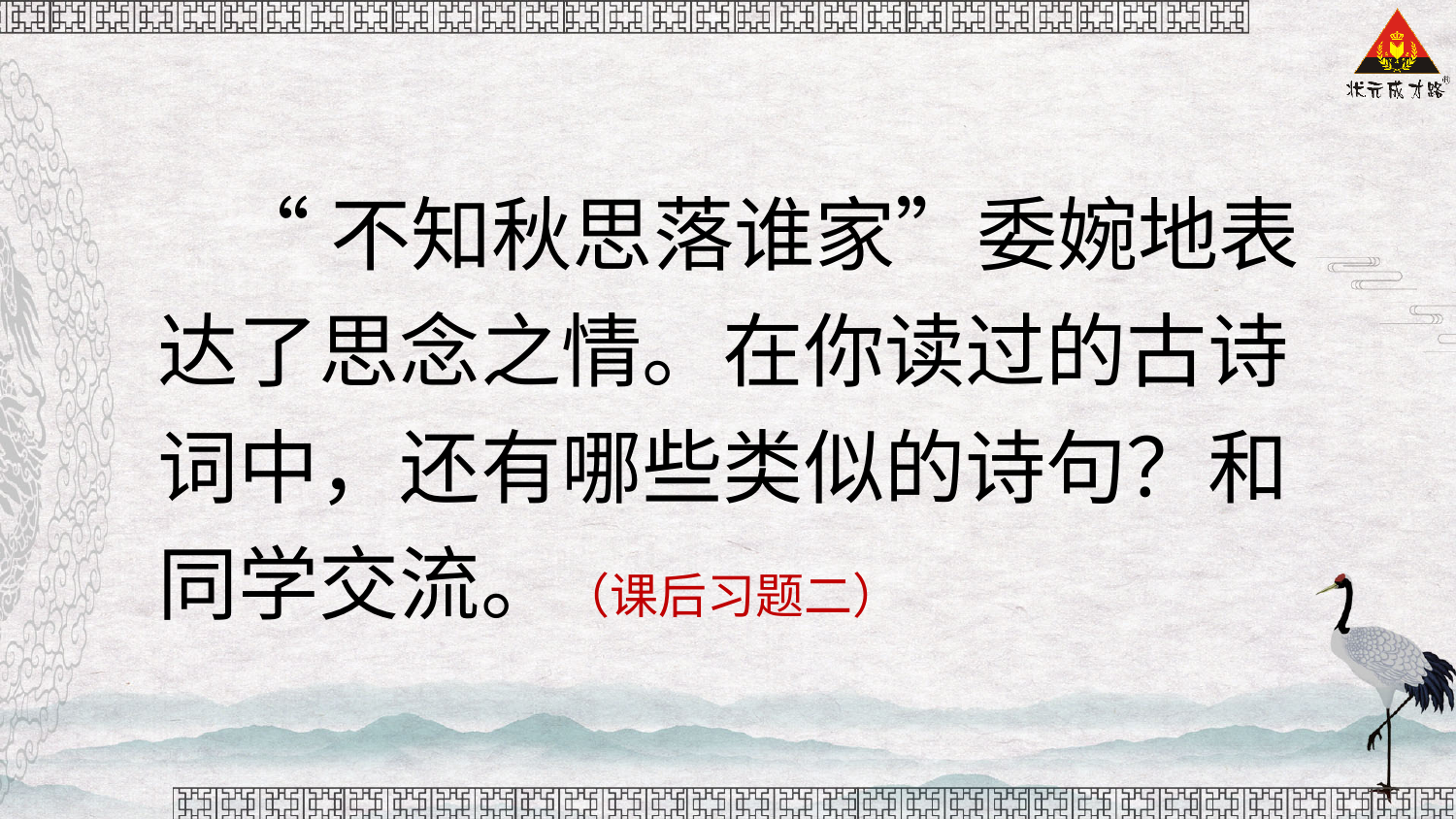

“不知秋思落谁家”委婉地表达了思念之情。在你读过的古诗词中，还有哪些类似的诗句？和同学交流。（课后习题二）